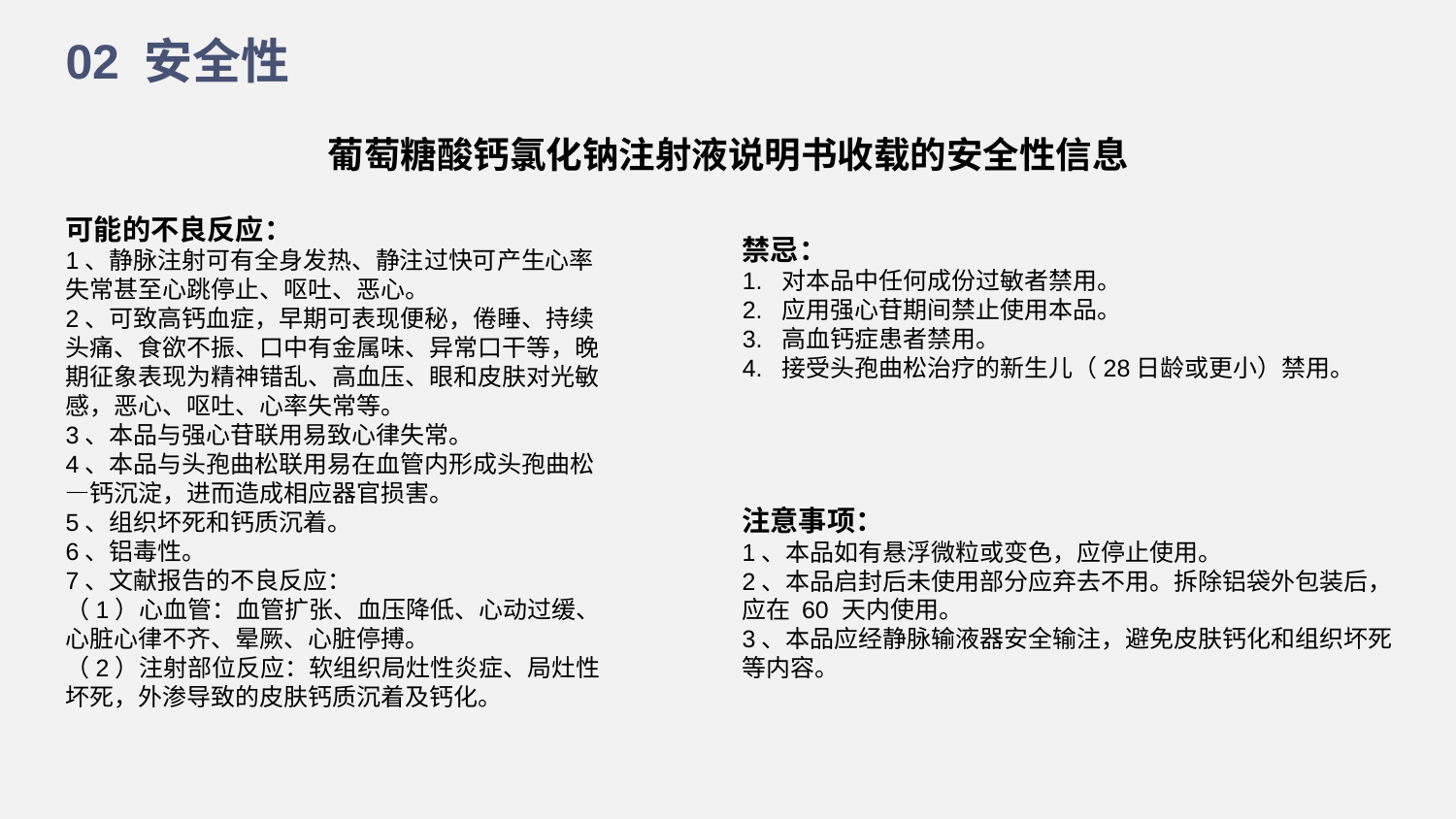

02 安全性
葡萄糖酸钙氯化钠注射液说明书收载的安全性信息
可能的不良反应：
1、静脉注射可有全身发热、静注过快可产生心率失常甚至心跳停止、呕吐、恶心。
2、可致高钙血症，早期可表现便秘，倦睡、持续头痛、食欲不振、口中有金属味、异常口干等，晚期征象表现为精神错乱、高血压、眼和皮肤对光敏感，恶心、呕吐、心率失常等。
3、本品与强心苷联用易致心律失常。
4、本品与头孢曲松联用易在血管内形成头孢曲松—钙沉淀，进而造成相应器官损害。
5、组织坏死和钙质沉着。
6、铝毒性。
7、文献报告的不良反应：
（1）心血管：血管扩张、血压降低、心动过缓、心脏心律不齐、晕厥、心脏停搏。
（2）注射部位反应：软组织局灶性炎症、局灶性坏死，外渗导致的皮肤钙质沉着及钙化。

禁忌：
1.  对本品中任何成份过敏者禁用。
2.  应用强心苷期间禁止使用本品。
3.  高血钙症患者禁用。
4.  接受头孢曲松治疗的新生儿（28日龄或更小）禁用。

注意事项：
1、本品如有悬浮微粒或变色，应停止使用。
2、本品启封后未使用部分应弃去不用。拆除铝袋外包装后，应在 60 天内使用。
3、本品应经静脉输液器安全输注，避免皮肤钙化和组织坏死等内容。